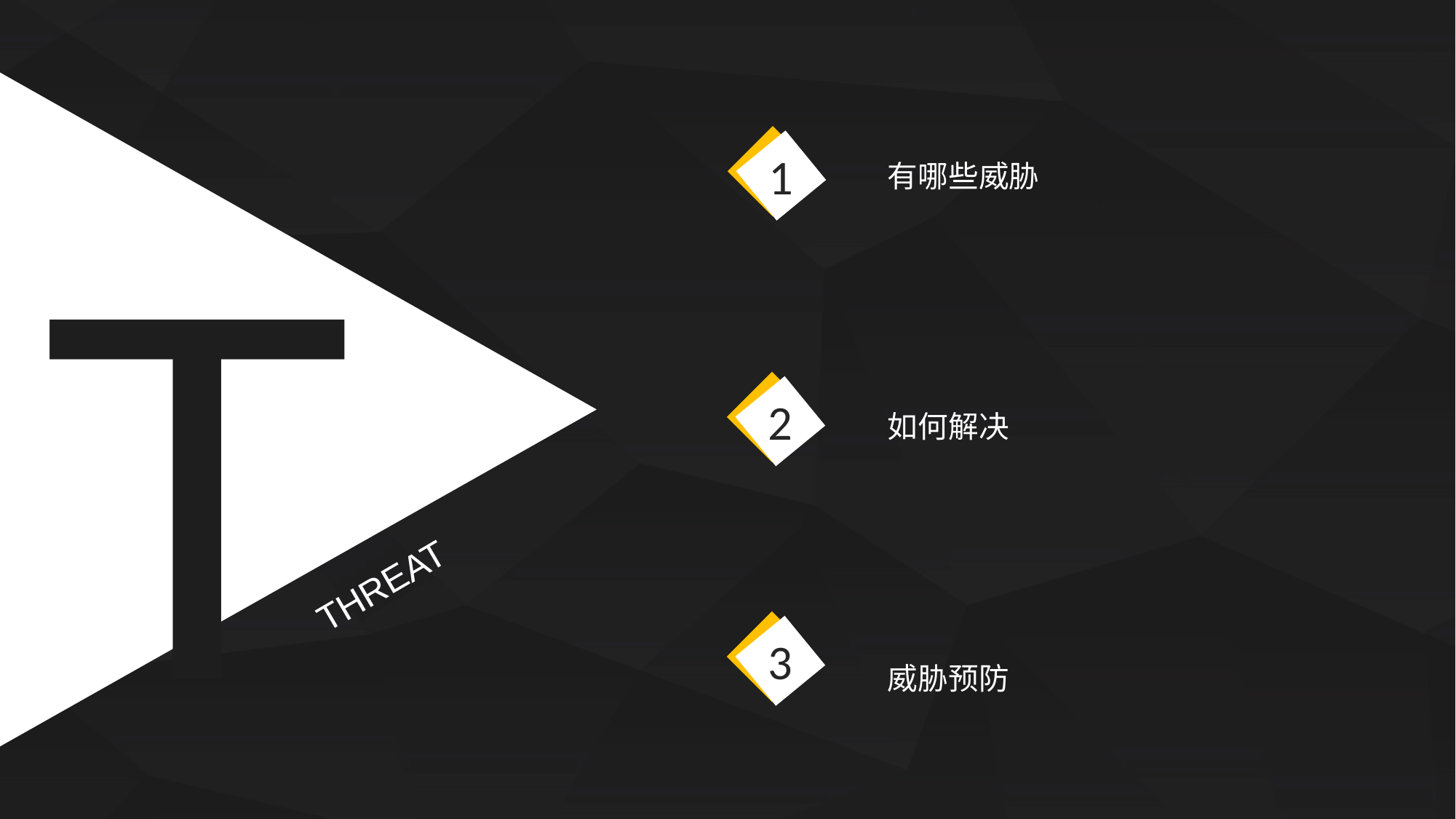

1
T
有哪些威胁

2
如何解决
THREAT

3
威胁预防